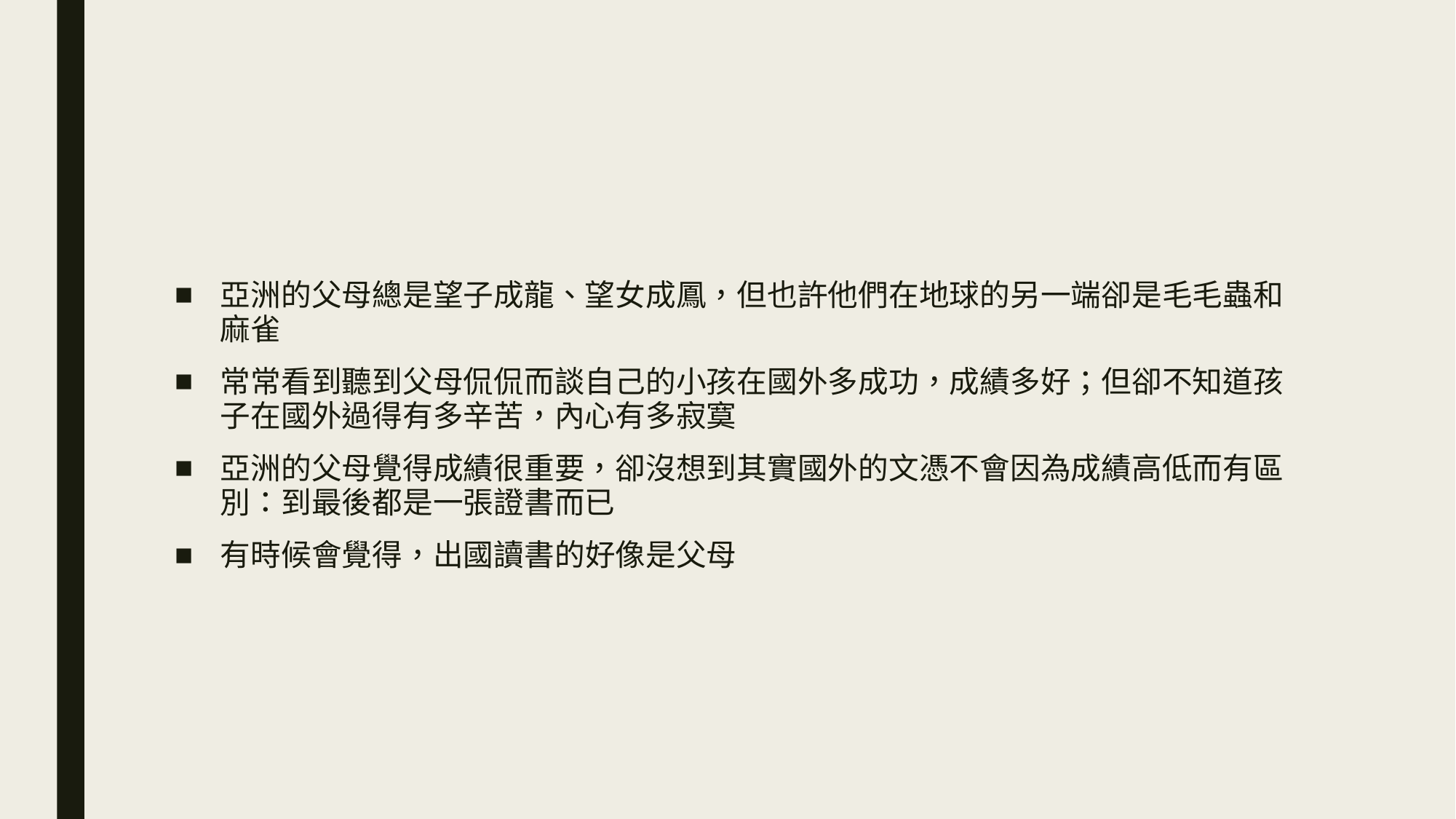

#
亞洲的父母總是望子成龍、望女成鳳，但也許他們在地球的另一端卻是毛毛蟲和麻雀
常常看到聽到父母侃侃而談自己的小孩在國外多成功，成績多好；但卻不知道孩子在國外過得有多辛苦，內心有多寂寞
亞洲的父母覺得成績很重要，卻沒想到其實國外的文憑不會因為成績高低而有區別：到最後都是一張證書而已
有時候會覺得，出國讀書的好像是父母